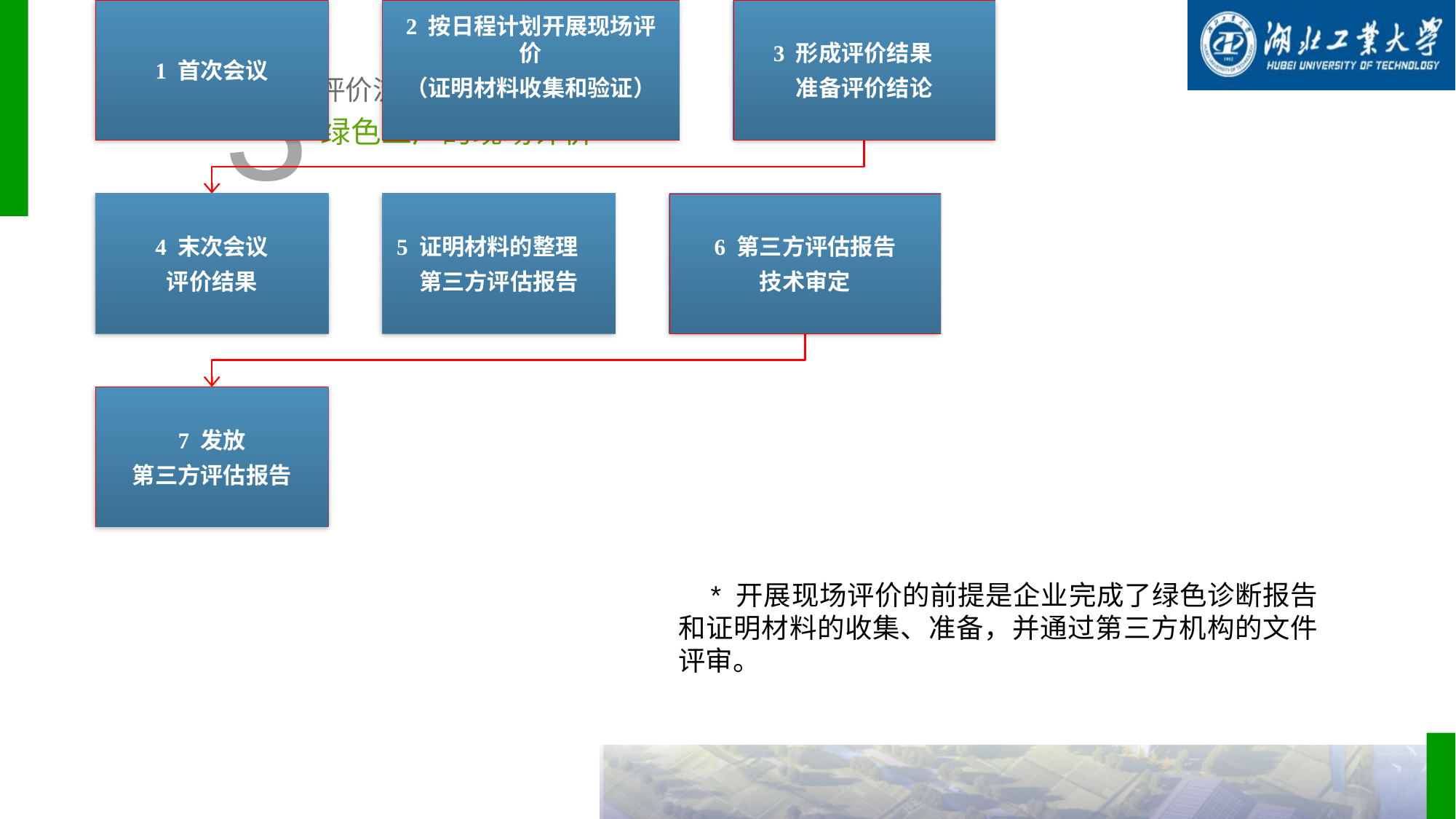

3
评价流程

绿色工厂的现场评价

1 首次会议

2 按日程计划开展现场评价
（证明材料收集和验证）

3 形成评价结果
准备评价结论

4 末次会议
评价结果

5 证明材料的整理
第三方评估报告

6 第三方评估报告
技术审定
7 发放
第三方评估报告
    * 开展现场评价的前提是企业完成了绿色诊断报告和证明材料的收集、准备，并通过第三方机构的文件评审。